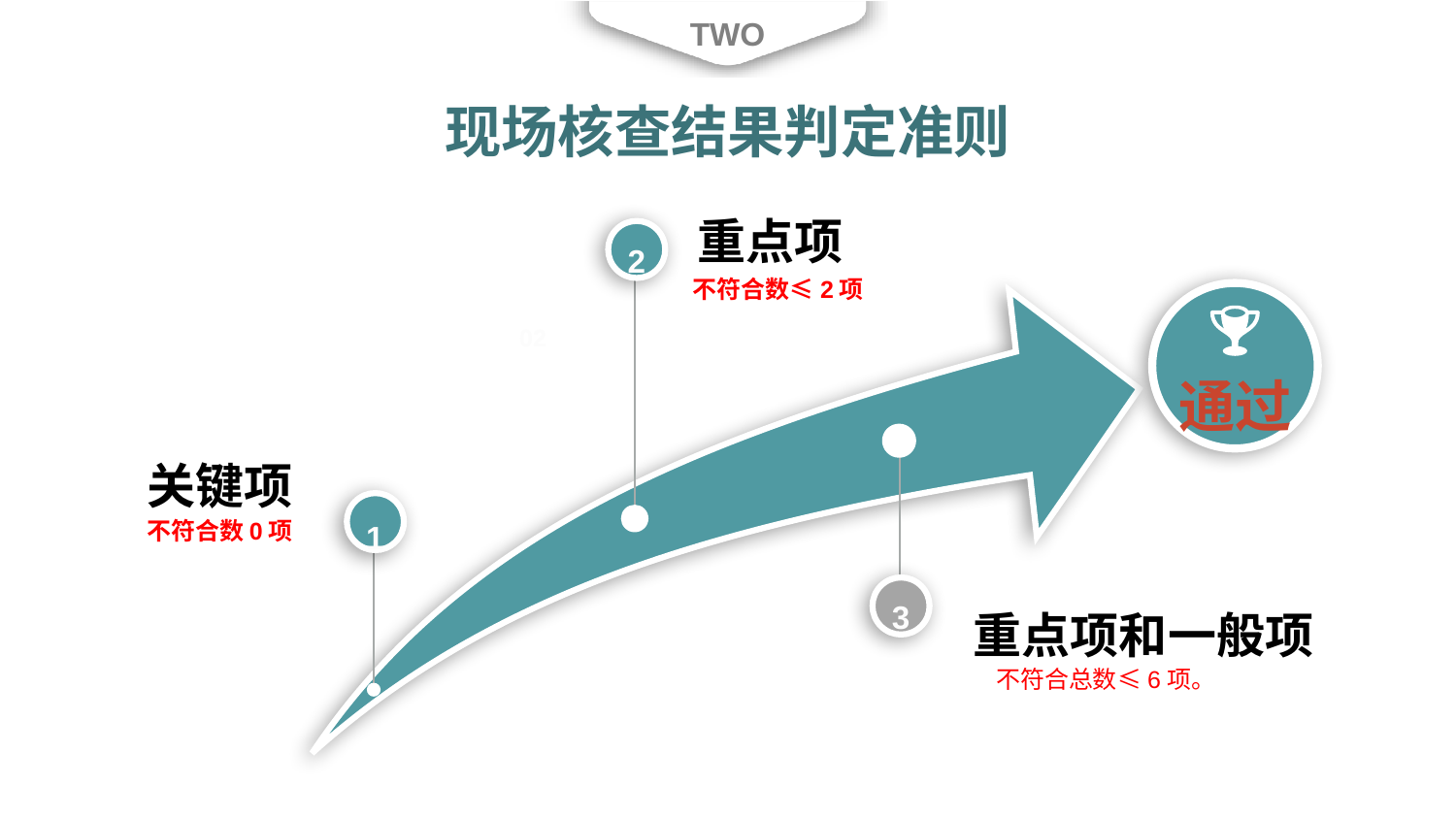

TWO
现场核查结果判定准则
重点项

2
不符合数≤2项

02
通过

关键项

不符合数0项

1

重点项和一般项
3
不符合总数≤6项。